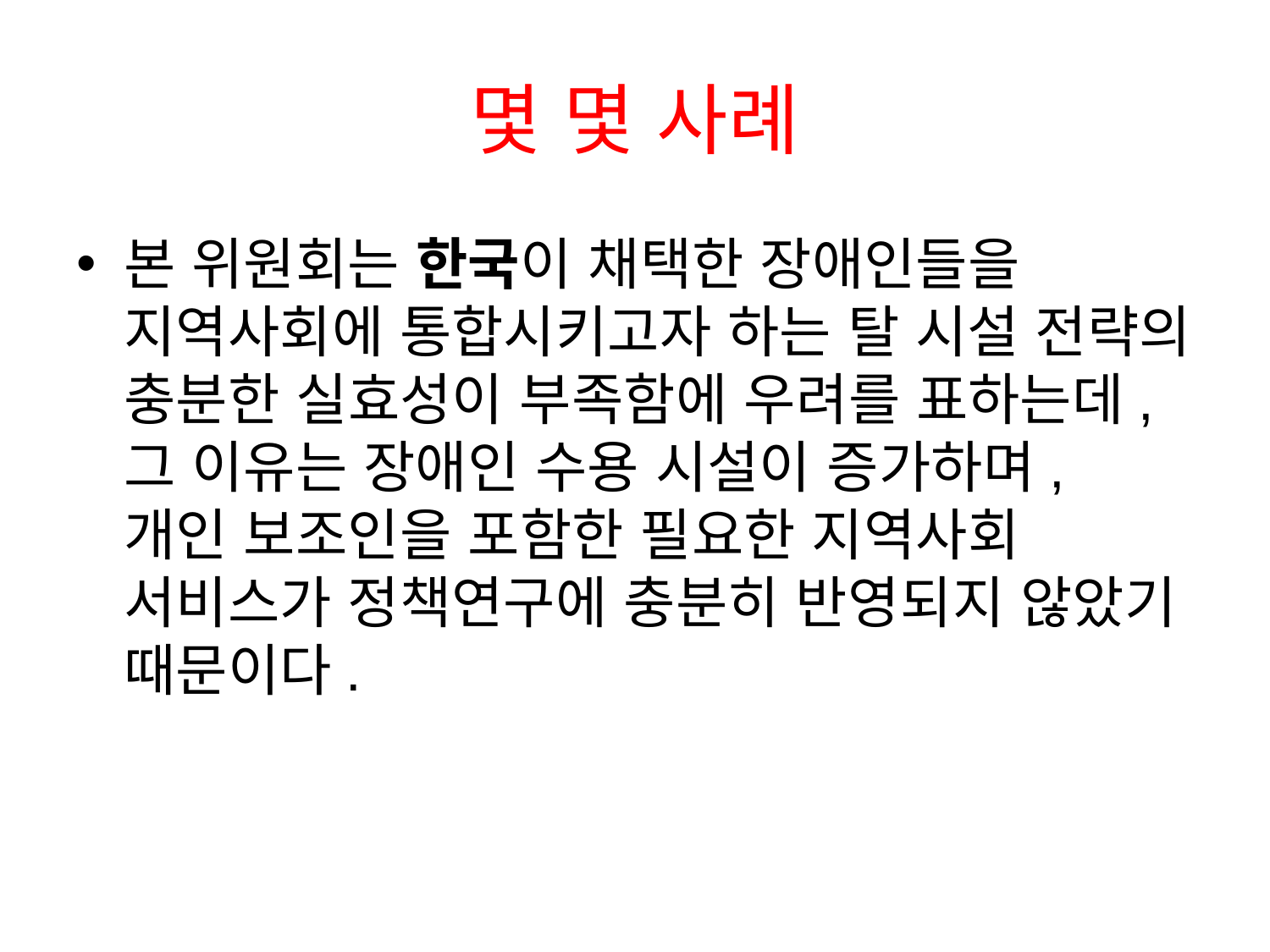

# 몇 몇 사례
본 위원회는 한국이 채택한 장애인들을 지역사회에 통합시키고자 하는 탈 시설 전략의 충분한 실효성이 부족함에 우려를 표하는데, 그 이유는 장애인 수용 시설이 증가하며, 개인 보조인을 포함한 필요한 지역사회 서비스가 정책연구에 충분히 반영되지 않았기 때문이다.